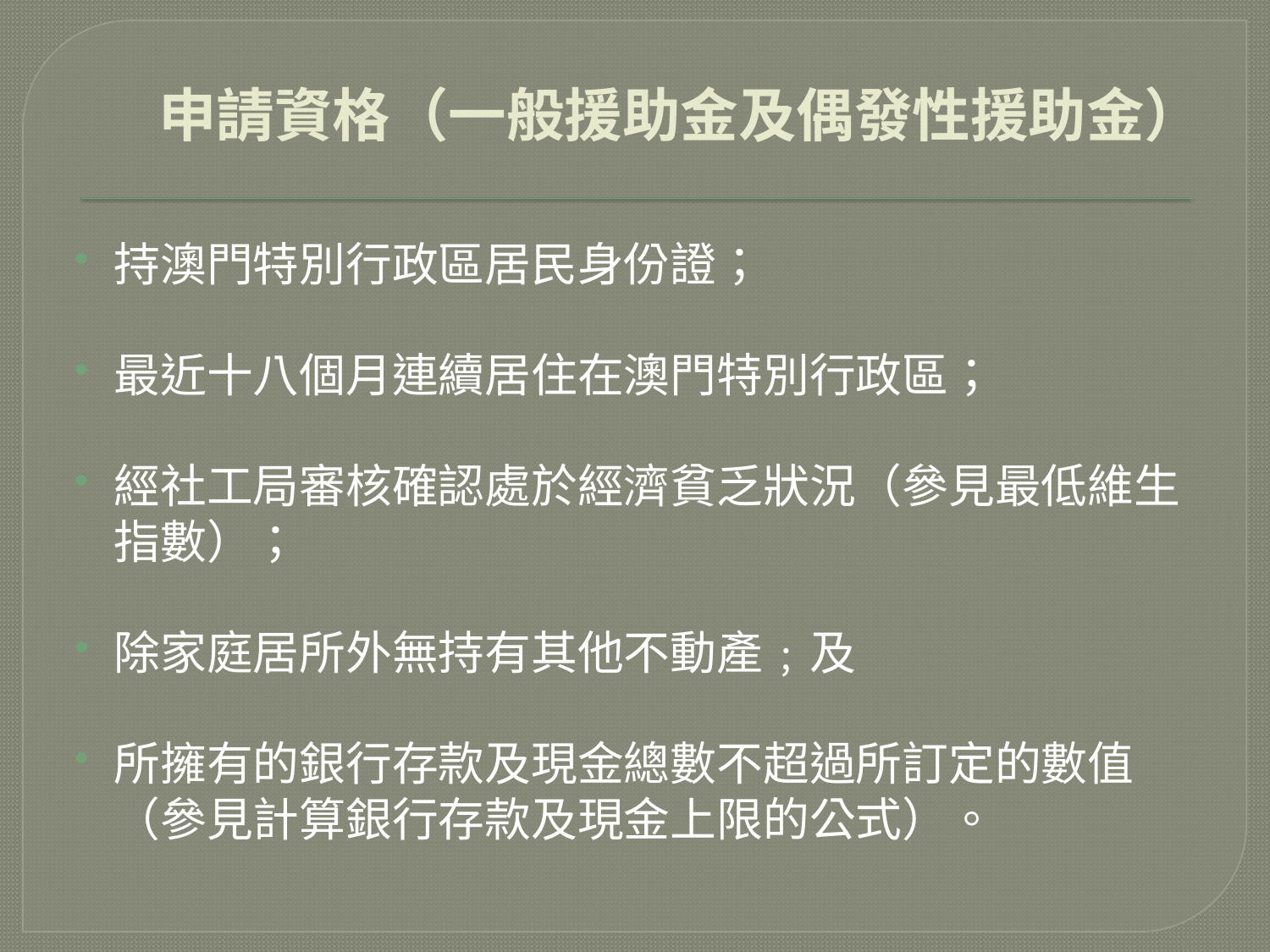

# 申請資格（一般援助金及偶發性援助金）
持澳門特別行政區居民身份證；

最近十八個月連續居住在澳門特別行政區；

經社工局審核確認處於經濟貧乏狀況（參見最低維生指數）；

除家庭居所外無持有其他不動產﹔及

所擁有的銀行存款及現金總數不超過所訂定的數值（參見計算銀行存款及現金上限的公式）。